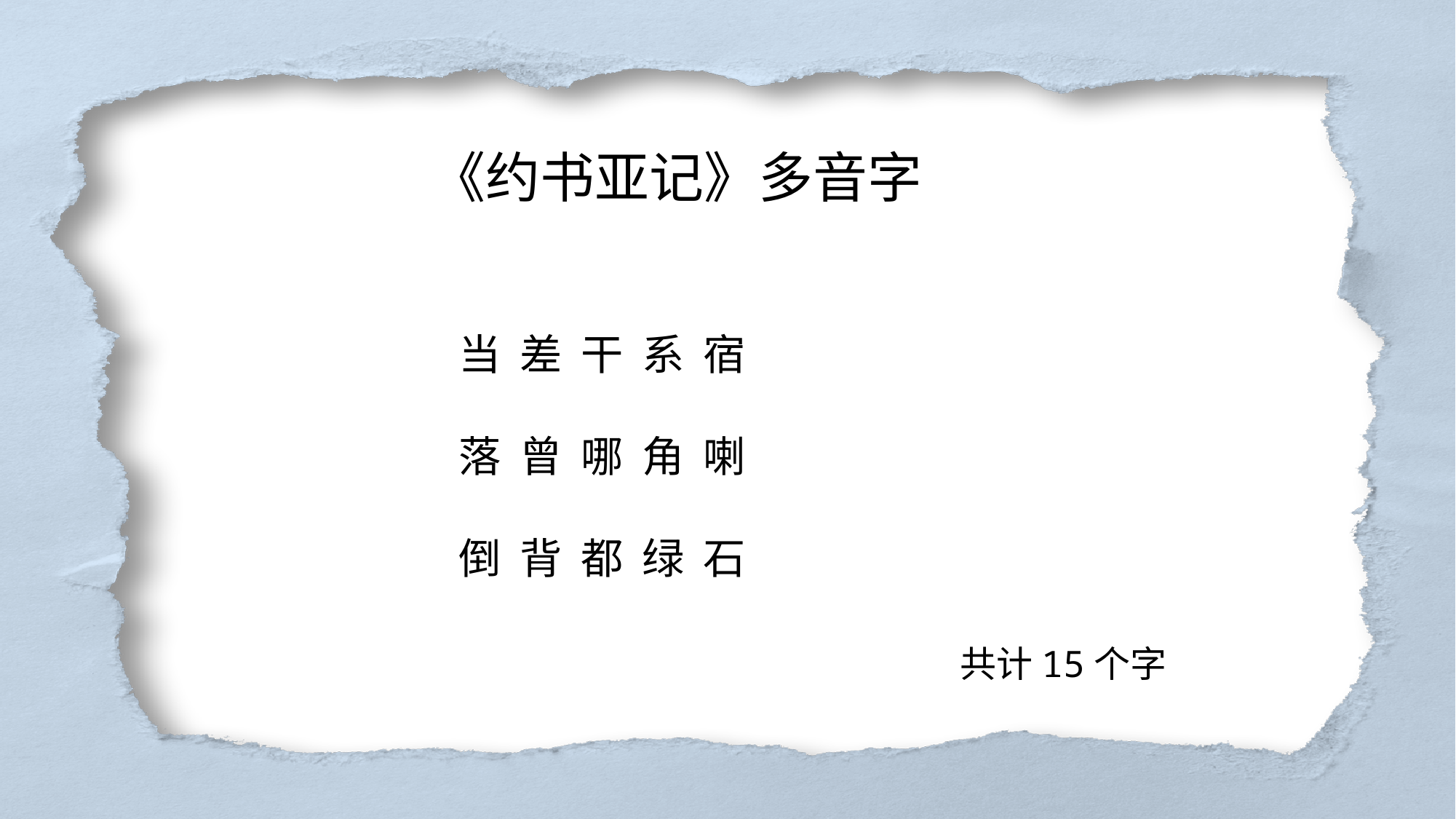

《约书亚记》多音字
当  差  干  系  宿
落  曾  哪  角  喇
倒  背  都  绿  石
共计15个字